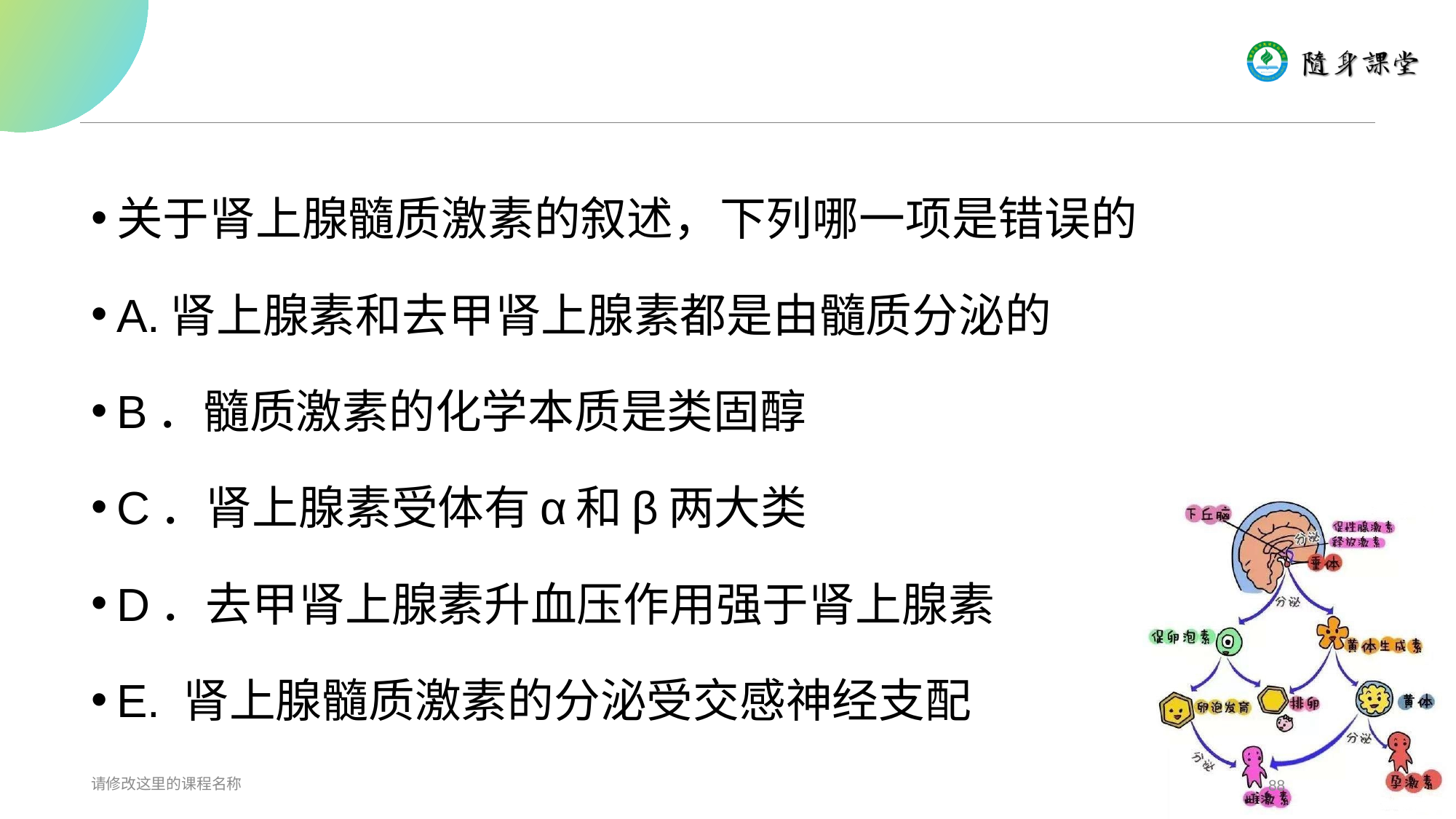

#
关于肾上腺髓质激素的叙述，下列哪一项是错误的
A.肾上腺素和去甲肾上腺素都是由髓质分泌的
B．髓质激素的化学本质是类固醇
C．肾上腺素受体有α和β两大类
D．去甲肾上腺素升血压作用强于肾上腺素
E. 肾上腺髓质激素的分泌受交感神经支配
请修改这里的课程名称
88